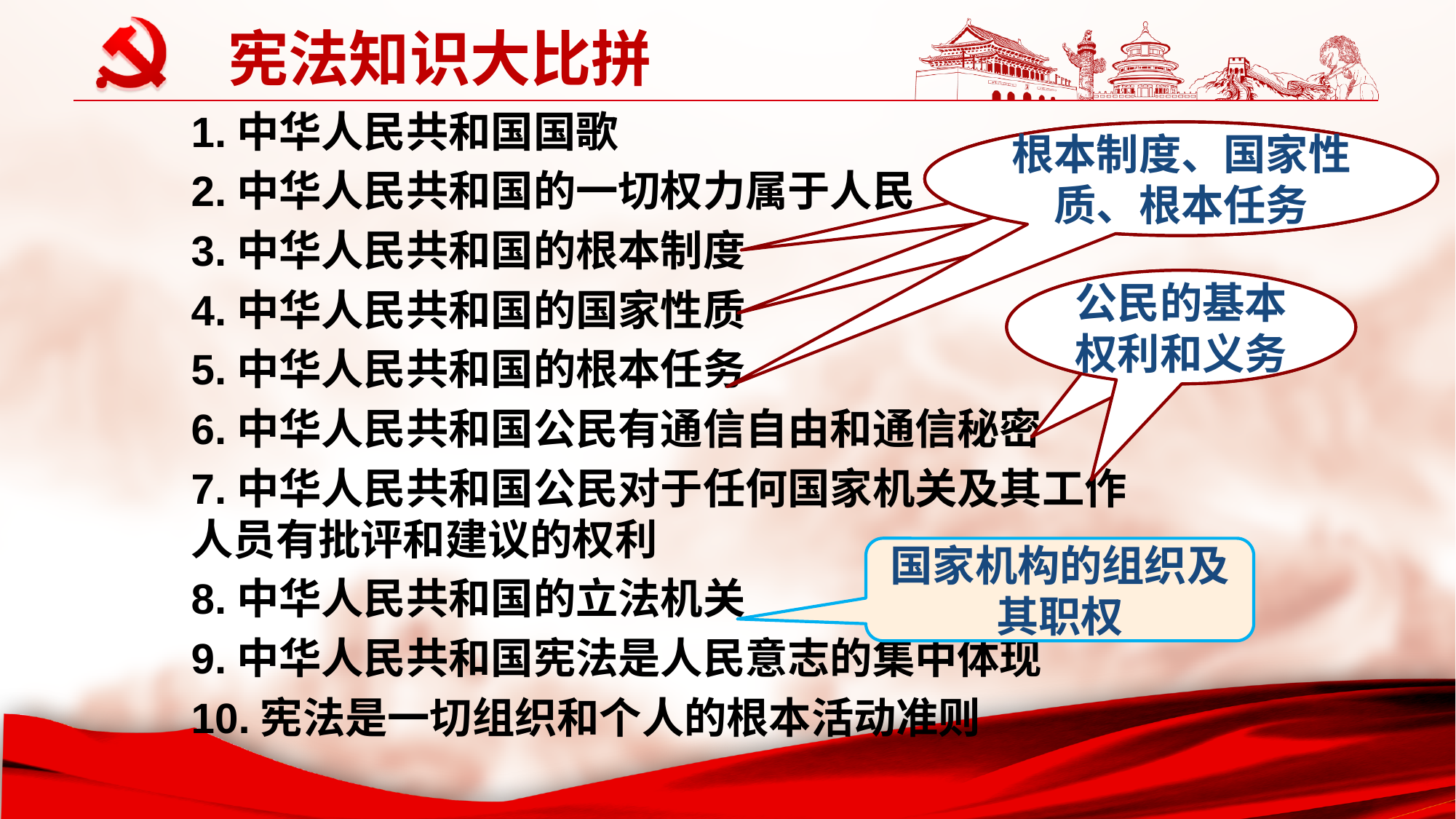

宪法知识大比拼
1.中华人民共和国国歌
2.中华人民共和国的一切权力属于人民
3.中华人民共和国的根本制度
4.中华人民共和国的国家性质
5.中华人民共和国的根本任务
6.中华人民共和国公民有通信自由和通信秘密
7.中华人民共和国公民对于任何国家机关及其工作人员有批评和建议的权利
8.中华人民共和国的立法机关
9.中华人民共和国宪法是人民意志的集中体现
10.宪法是一切组织和个人的根本活动准则

根本制度、国家性质、根本任务
根本制度、国家性质、根本任务
根本制度、国家性质、根本任务
公民的基本权利和义务
公民的基本权利和义务
国家机构的组织及其职权